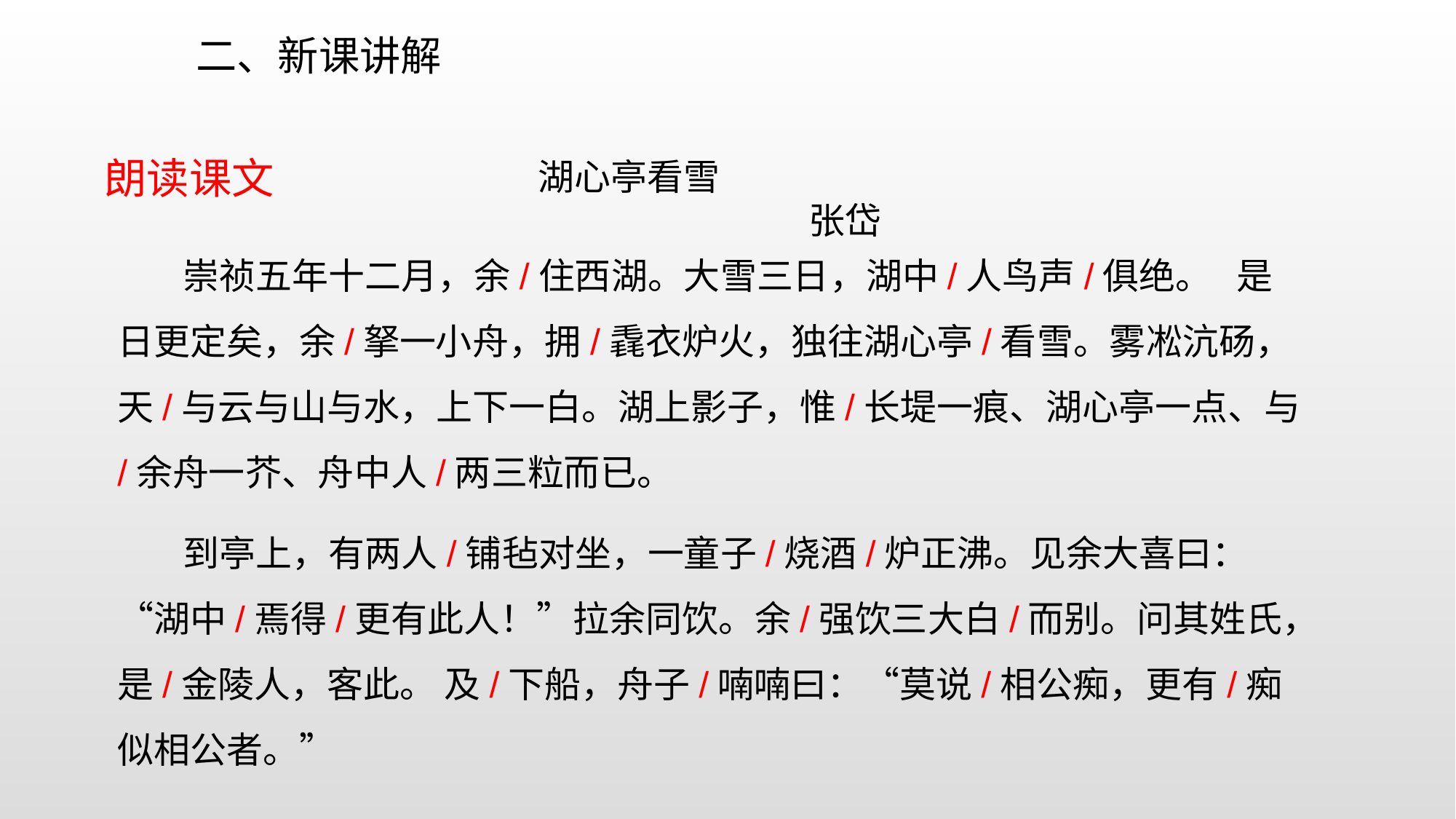

二、新课讲解

朗读课文
湖心亭看雪
                                张岱
       崇祯五年十二月，余/住西湖。大雪三日，湖中/人鸟声/俱绝。   是日更定矣，余/拏一小舟，拥/毳衣炉火，独往湖心亭/看雪。雾凇沆砀，天/与云与山与水，上下一白。湖上影子，惟/长堤一痕、湖心亭一点、与/余舟一芥、舟中人/两三粒而已。
       到亭上，有两人/铺毡对坐，一童子/烧酒/炉正沸。见余大喜曰：“湖中/焉得/更有此人！”拉余同饮。余/强饮三大白/而别。问其姓氏，是/金陵人，客此。 及/下船，舟子/喃喃曰：“莫说/相公痴，更有/痴似相公者。”